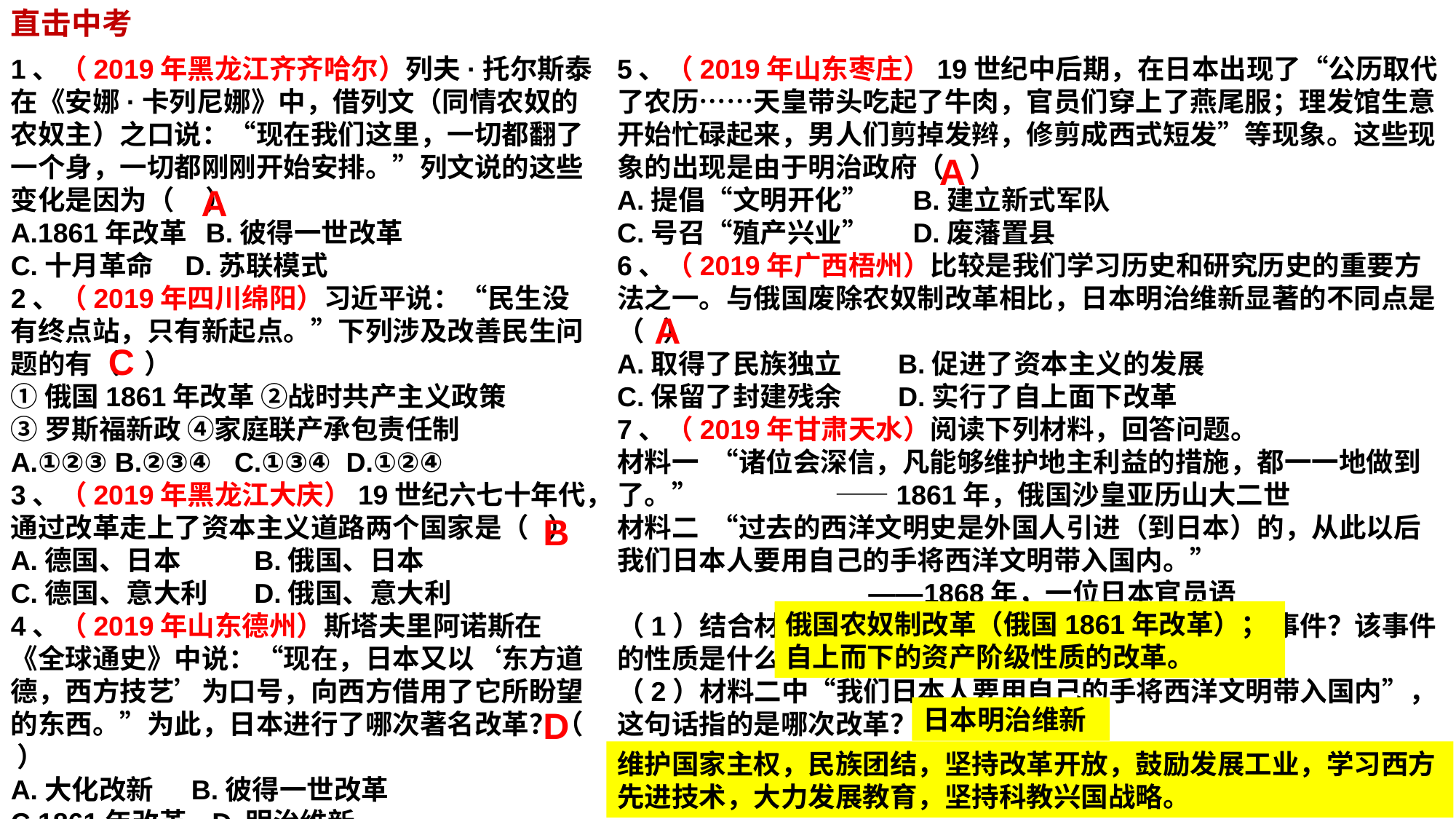

直击中考
1、（2019年黑龙江齐齐哈尔）列夫·托尔斯泰在《安娜·卡列尼娜》中，借列文（同情农奴的农奴主）之口说：“现在我们这里，一切都翻了一个身，一切都刚刚开始安排。”列文说的这些变化是因为（     ）A.1861年改革  B.彼得一世改革C.十月革命    D.苏联模式
2、（2019年四川绵阳）习近平说：“民生没有终点站，只有新起点。”下列涉及改善民生问题的有（    ）
①俄国1861年改革 ②战时共产主义政策
③罗斯福新政 ④家庭联产承包责任制
A.①②③ B.②③④   C.①③④  D.①②④
3、（2019年黑龙江大庆）19世纪六七十年代，通过改革走上了资本主义道路两个国家是（   ）
A.德国、日本	   B.俄国、日本
C.德国、意大利	   D.俄国、意大利
4、（2019年山东德州）斯塔夫里阿诺斯在《全球通史》中说：“现在，日本又以‘东方道德，西方技艺’为口号，向西方借用了它所盼望的东西。”为此，日本进行了哪次著名改革？（   ）A.大化改新     B.彼得一世改革
C.1861年改革   D.明治维新
5、（2019年山东枣庄）19世纪中后期，在日本出现了“公历取代了农历……天皇带头吃起了牛肉，官员们穿上了燕尾服；理发馆生意开始忙碌起来，男人们剪掉发辫，修剪成西式短发”等现象。这些现象的出现是由于明治政府（    ）
A.提倡“文明开化”      B.建立新式军队
C.号召“殖产兴业”      D.废藩置县
6、（2019年广西梧州）比较是我们学习历史和研究历史的重要方法之一。与俄国废除农奴制改革相比，日本明治维新显著的不同点是（   ）
A.取得了民族独立        B.促进了资本主义的发展
C.保留了封建残余        D.实行了自上面下改革
7、（2019年甘肃天水）阅读下列材料，回答问题。
材料一  “诸位会深信，凡能够维护地主利益的措施，都一一地做到了。”                      ——1861年，俄国沙皇亚历山大二世
材料二  “过去的西洋文明史是外国人引进（到日本）的，从此以后我们日本人要用自己的手将西洋文明带入国内。”
                                 ——1868年，一位日本官员语
（1）结合材料一，说出俄国当时发生了什么重大历史事件？该事件的性质是什么？
（2）材料二中“我们日本人要用自己的手将西洋文明带入国内”，这句话指的是哪次改革？
（3）上述材料所反映出的历史事件对我国当今的改革有何启示？
A
A
A
C
B
俄国农奴制改革（俄国1861年改革）；
自上而下的资产阶级性质的改革。
日本明治维新
D
维护国家主权，民族团结，坚持改革开放，鼓励发展工业，学习西方先进技术，大力发展教育，坚持科教兴国战略。